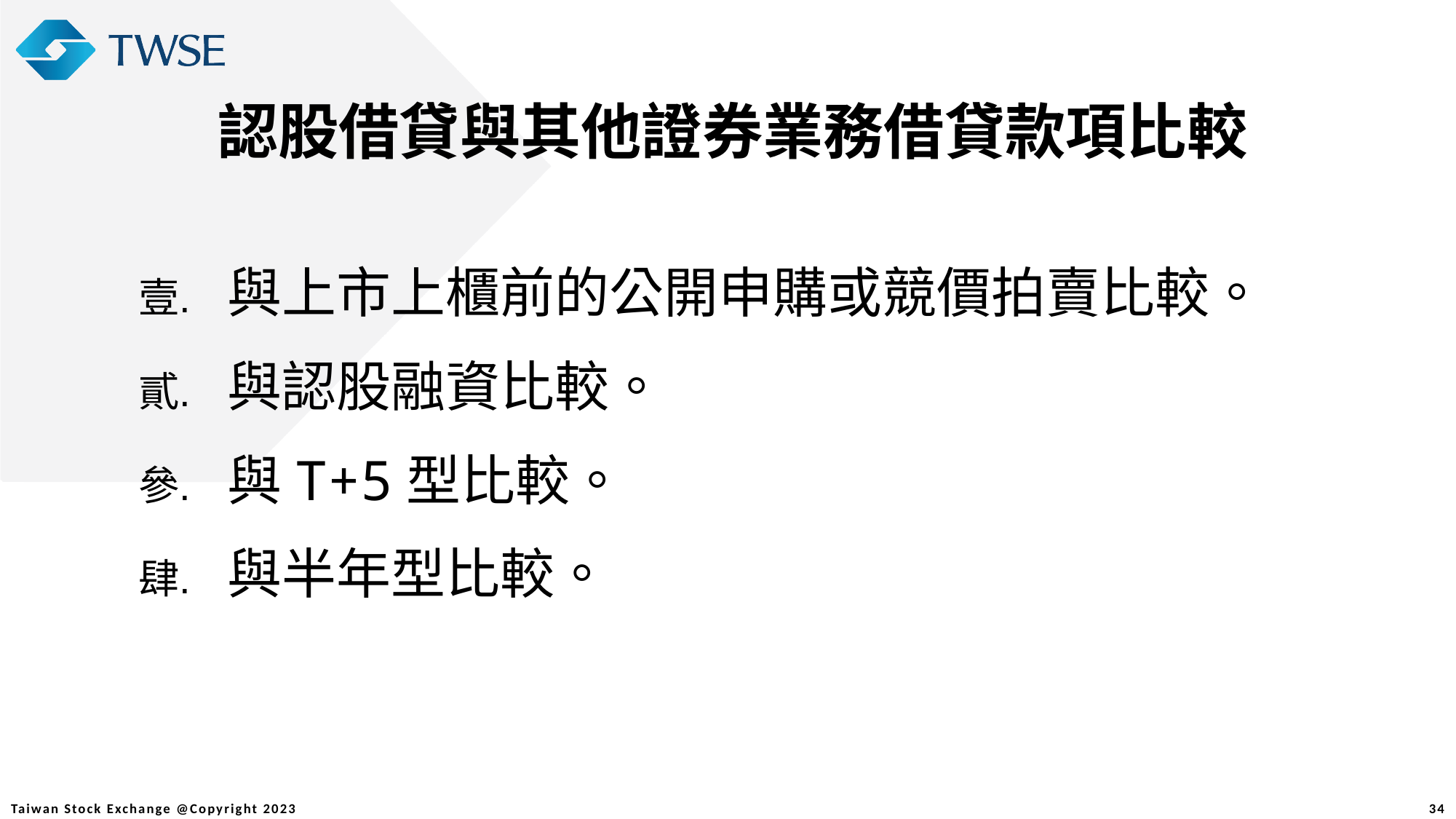

認股借貸與其他證券業務借貸款項比較
與上市上櫃前的公開申購或競價拍賣比較。
與認股融資比較。
與T+5型比較。
與半年型比較。

34